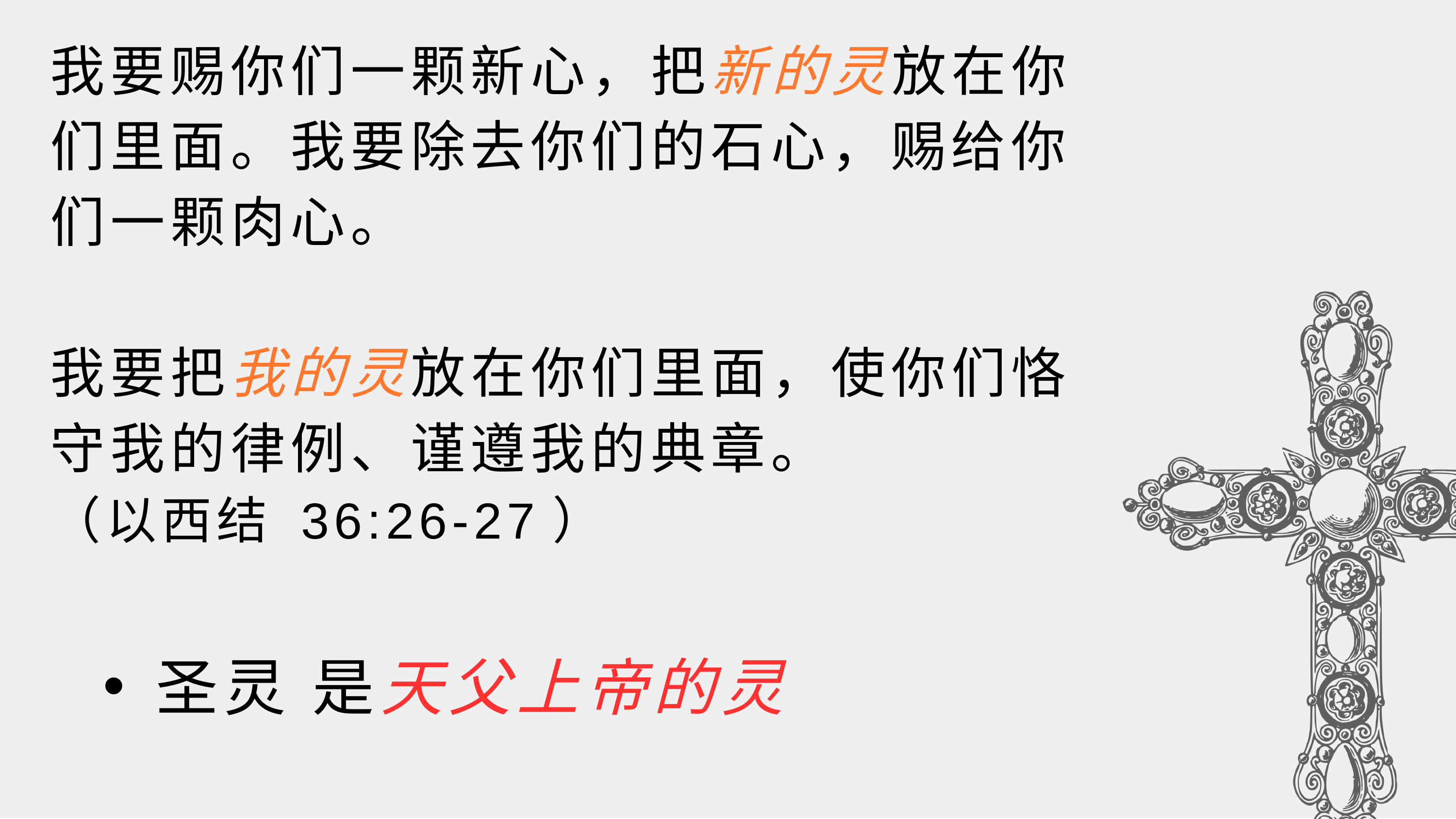

我要赐你们一颗新心，把新的灵放在你们里面。我要除去你们的石心，赐给你们一颗肉心。

我要把我的灵放在你们里面，使你们恪守我的律例、谨遵我的典章。
（以西结 36:26-27）

圣灵 是天父上帝的灵